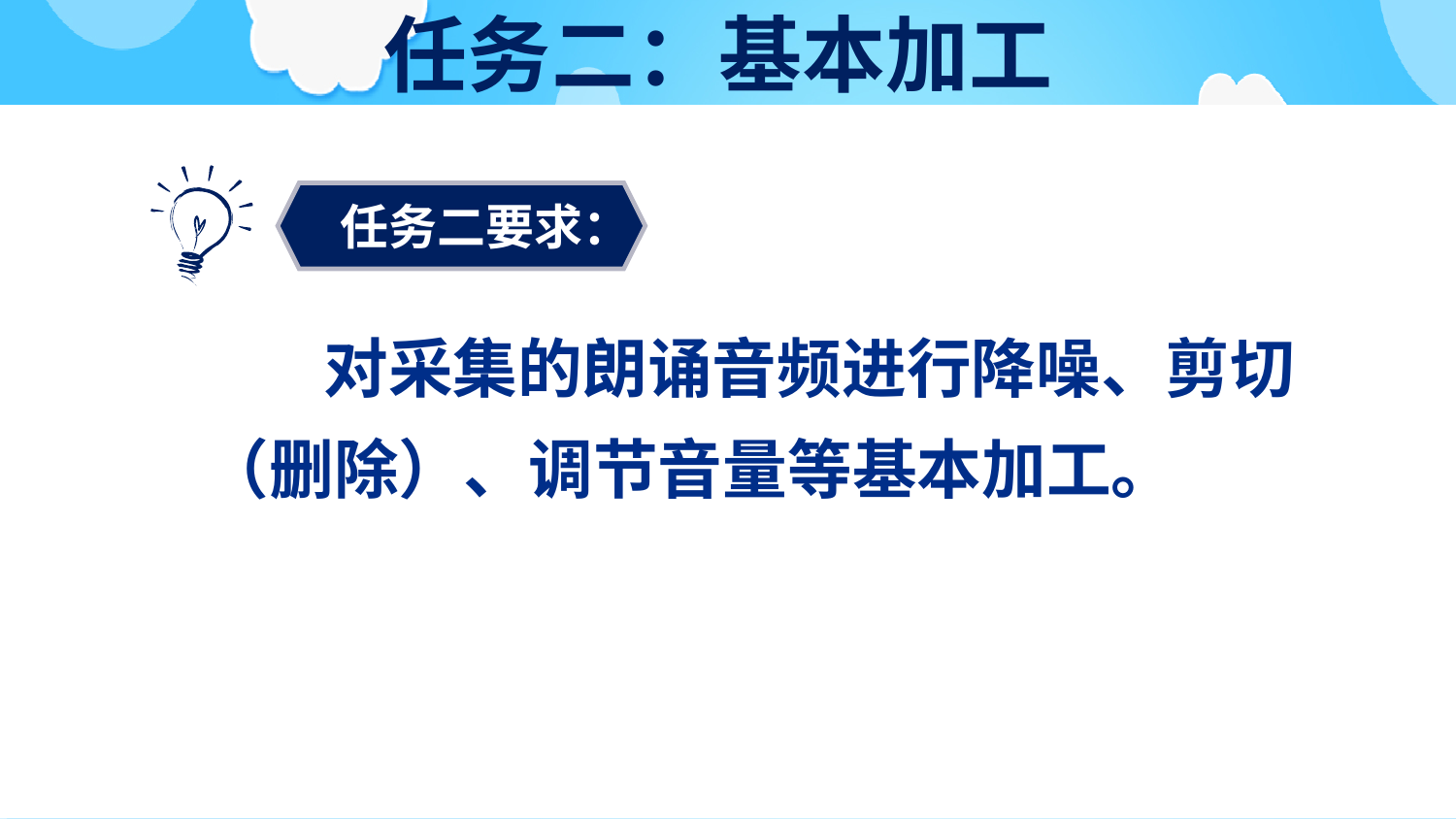

# 任务二：基本加工

任务二要求：
       对采集的朗诵音频进行降噪、剪切（删除）、调节音量等基本加工。